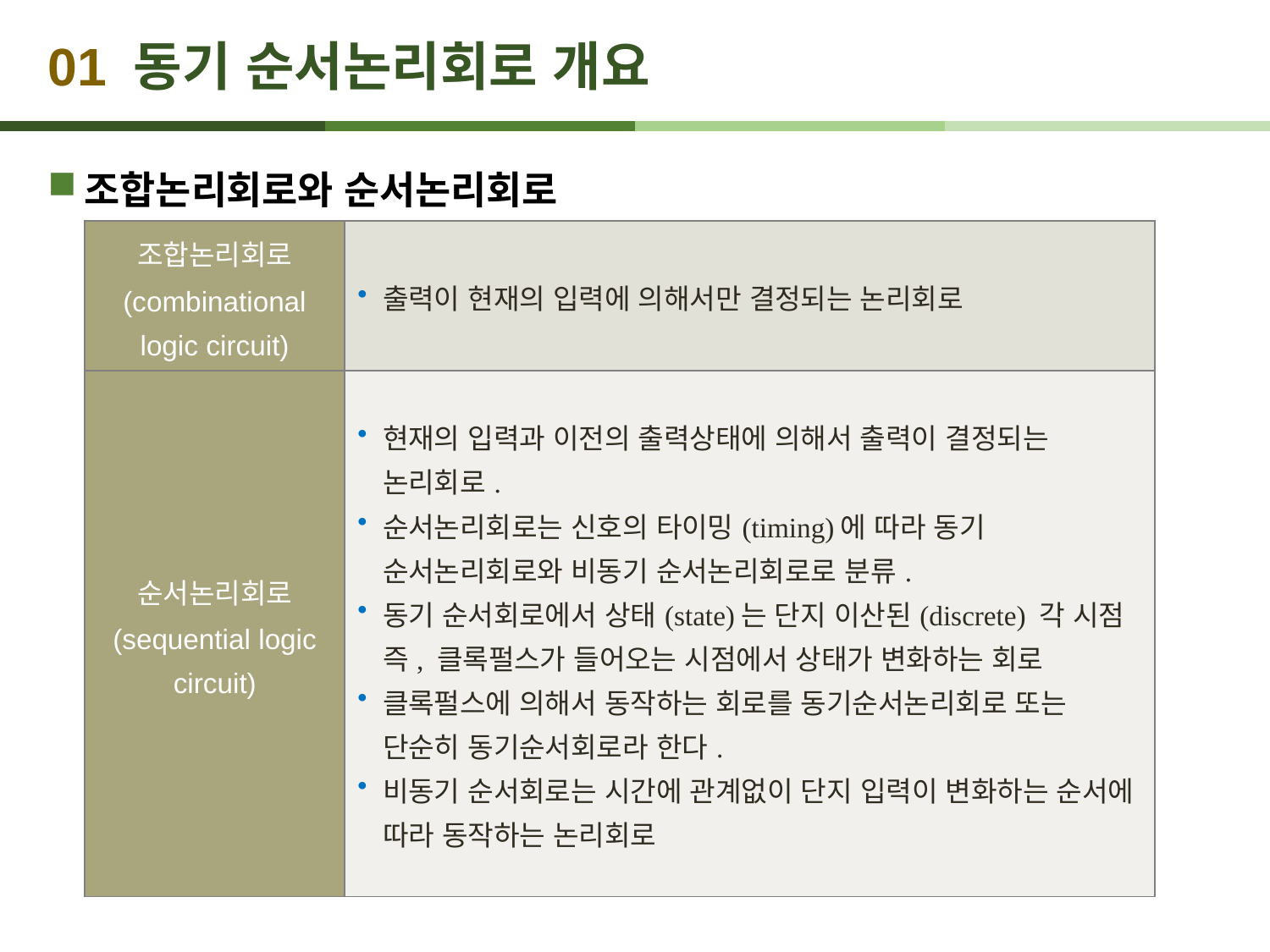

# 01 동기 순서논리회로 개요
조합논리회로와 순서논리회로

| 조합논리회로 (combinational logic circuit) | 출력이 현재의 입력에 의해서만 결정되는 논리회로 |
| --- | --- |
| 순서논리회로 (sequential logic circuit) | 현재의 입력과 이전의 출력상태에 의해서 출력이 결정되는 논리회로. 순서논리회로는 신호의 타이밍(timing)에 따라 동기 순서논리회로와 비동기 순서논리회로로 분류. 동기 순서회로에서 상태(state)는 단지 이산된(discrete) 각 시점 즉, 클록펄스가 들어오는 시점에서 상태가 변화하는 회로 클록펄스에 의해서 동작하는 회로를 동기순서논리회로 또는 단순히 동기순서회로라 한다. 비동기 순서회로는 시간에 관계없이 단지 입력이 변화하는 순서에 따라 동작하는 논리회로 |